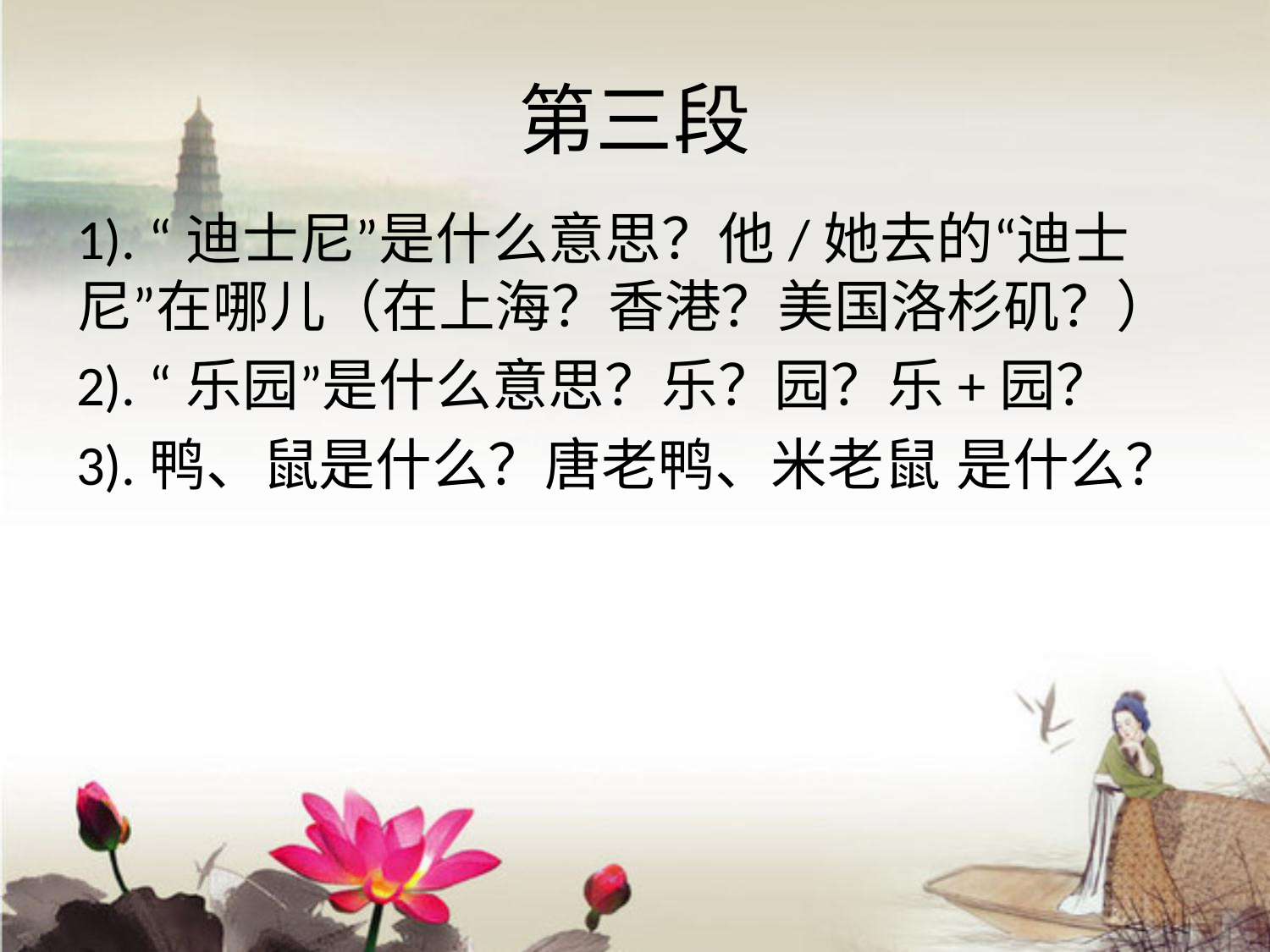

# 第三段
1). “迪士尼”是什么意思？他/她去的“迪士尼”在哪儿（在上海？香港？美国洛杉矶？）
2). “乐园”是什么意思？乐？园？乐+园？
3).鸭、鼠是什么？唐老鸭、米老鼠 是什么？